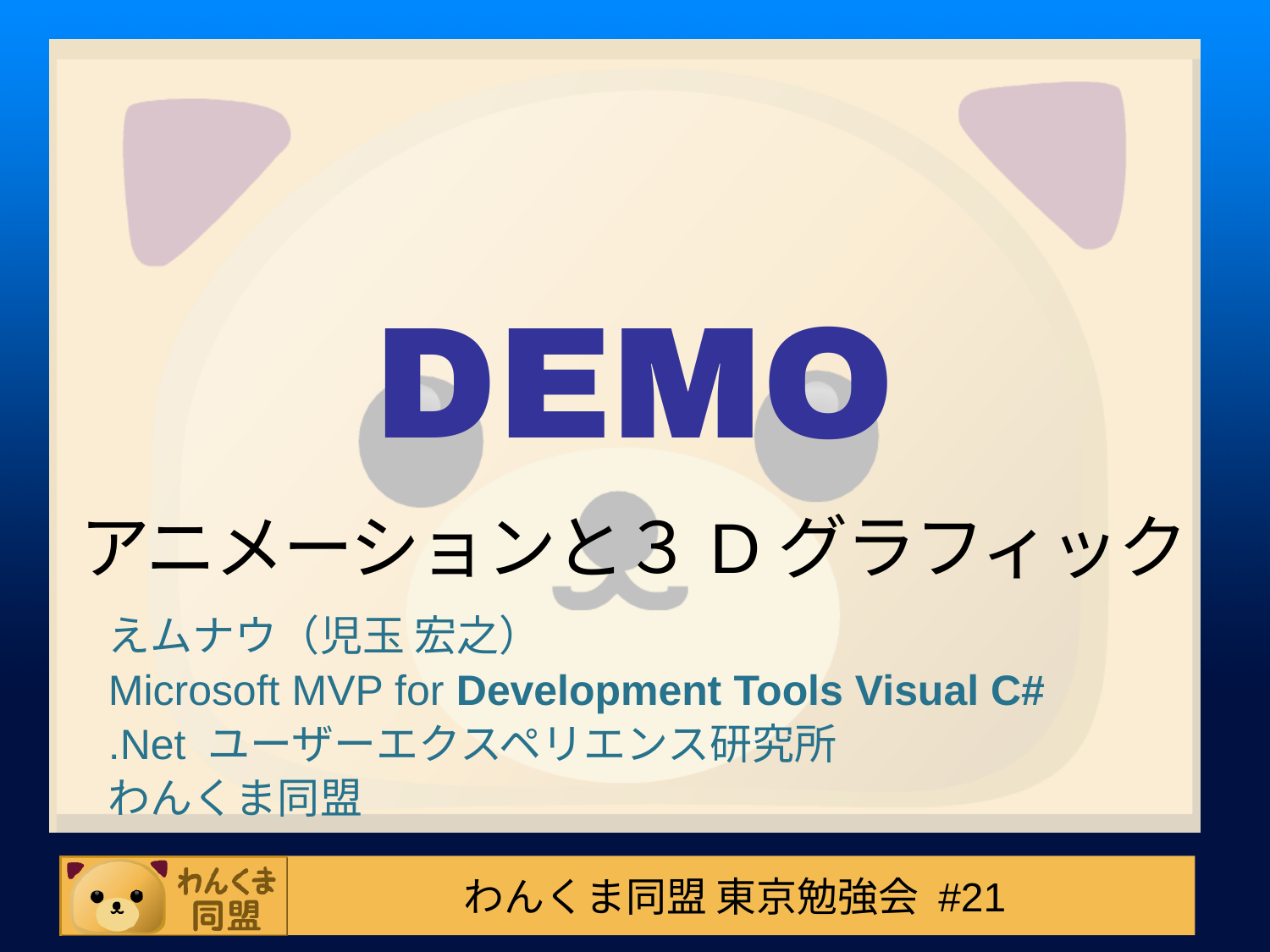

demo
# アニメーションと３Dグラフィック
えムナウ（児玉 宏之）
Microsoft MVP for Development Tools Visual C#
.Net ユーザーエクスペリエンス研究所
わんくま同盟